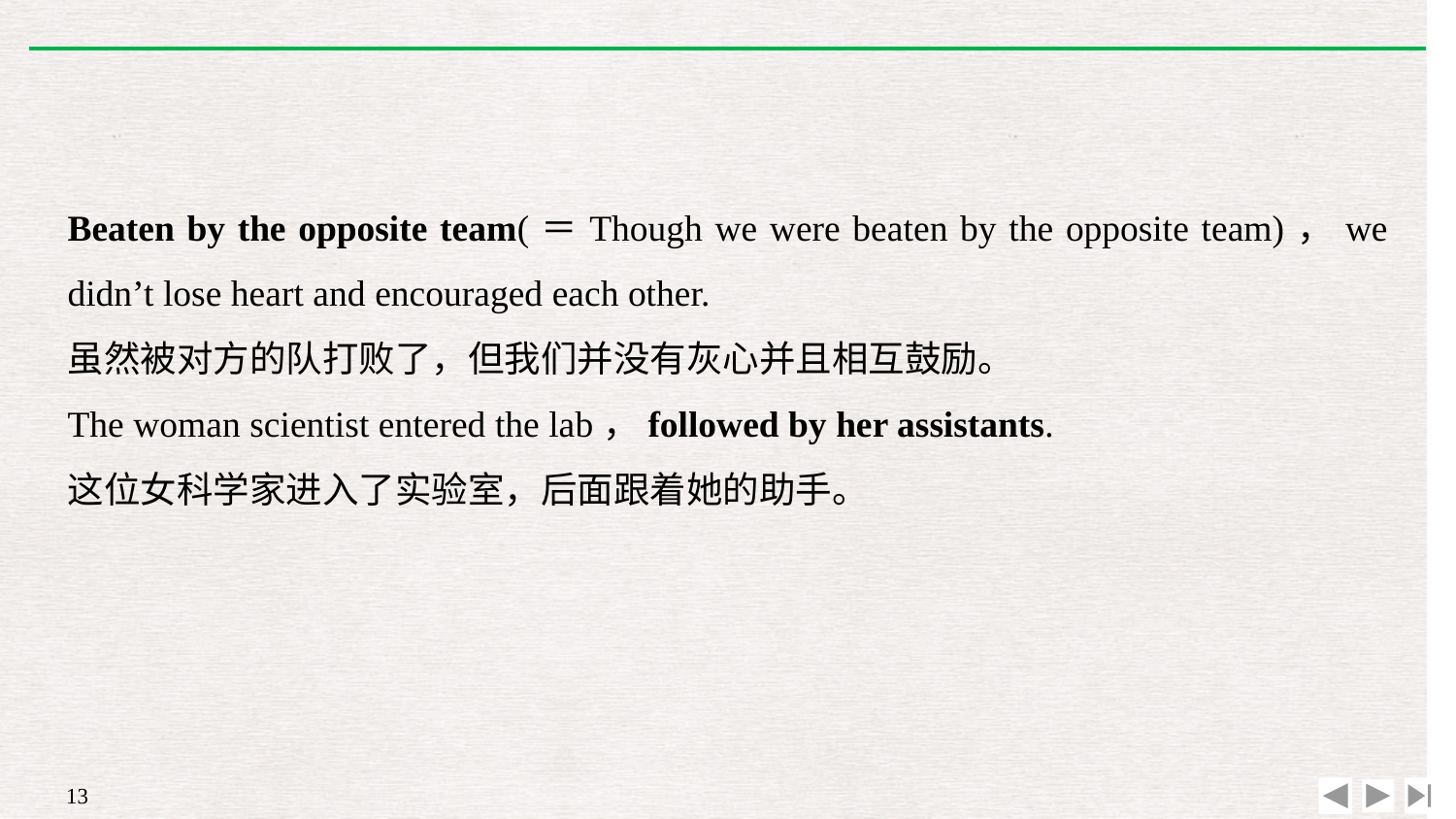

Beaten by the opposite team(＝Though we were beaten by the opposite team)，we didn’t lose heart and encouraged each other.
虽然被对方的队打败了，但我们并没有灰心并且相互鼓励。
The woman scientist entered the lab，followed by her assistants.
这位女科学家进入了实验室，后面跟着她的助手。